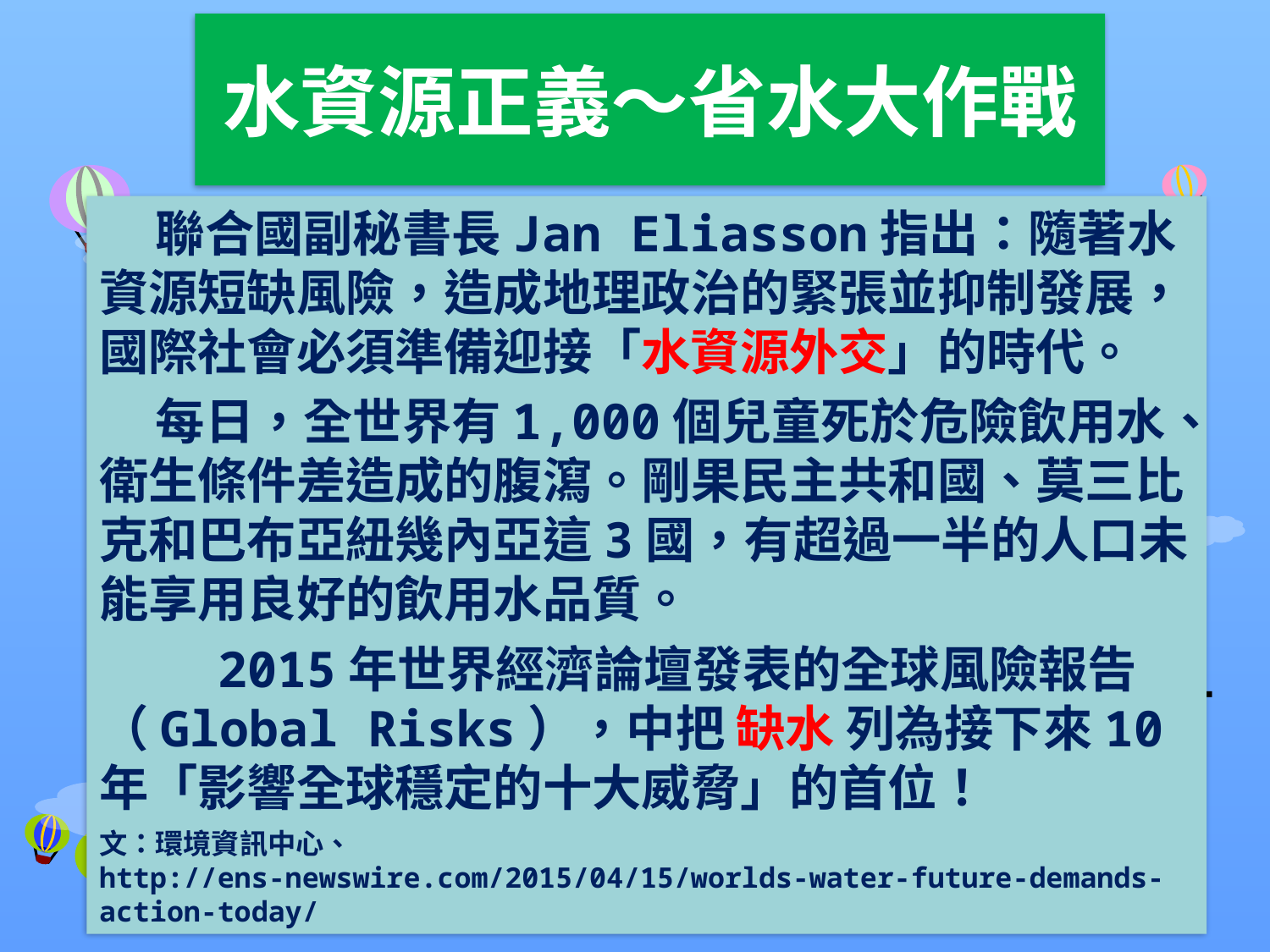

# 水資源正義～省水大作戰
    聯合國副秘書長Jan Eliasson指出：隨著水資源短缺風險，造成地理政治的緊張並抑制發展，國際社會必須準備迎接「水資源外交」的時代。
    每日，全世界有1,000個兒童死於危險飲用水、衛生條件差造成的腹瀉。剛果民主共和國、莫三比克和巴布亞紐幾內亞這3國，有超過一半的人口未能享用良好的飲用水品質。
    2015年世界經濟論壇發表的全球風險報告（Global Risks），中把 缺水 列為接下來10年「影響全球穩定的十大威脅」的首位！
文：環境資訊中心、
http://ens-newswire.com/2015/04/15/worlds-water-future-demands-action-today/
Water in Adina Faso, Ethiopia：https://www.youtube.com/watch?v=FLIw8fUW6HQ
在缺水的國家，家庭中取水的人通常是婦女與女童，他們每天必須在照顧小孩、家務之外，花幾個小時時間取水，因而犧牲自己的學業與事業。這些居民不能住在水源地旁，因為會有很多昆蟲、蚊蟲及蒼蠅……，會傳染很多疾病，所以村落多半遠離水源地居住。
影片中，國際非政府組織 Water.org幫村落打造淺層水井，把取水時間省下來，便能夠去上學、就業。